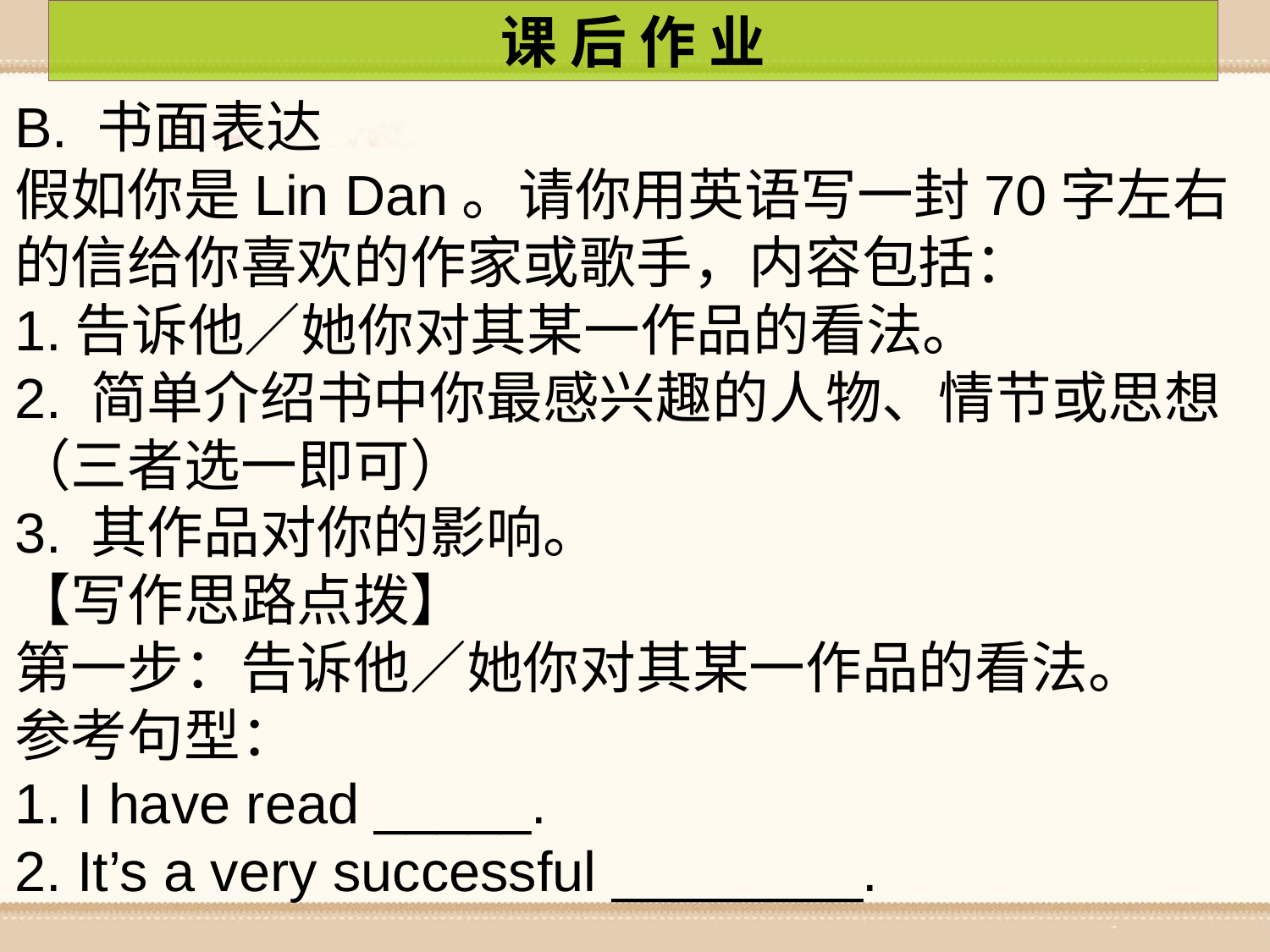

课 后 作 业
B. 书面表达
假如你是Lin Dan。请你用英语写一封70字左右的信给你喜欢的作家或歌手，内容包括：
1.告诉他／她你对其某一作品的看法。
2. 简单介绍书中你最感兴趣的人物、情节或思想（三者选一即可）
3. 其作品对你的影响。
【写作思路点拨】
第一步：告诉他／她你对其某一作品的看法。
参考句型：
1. I have read _____.
2. It’s a very successful ________.